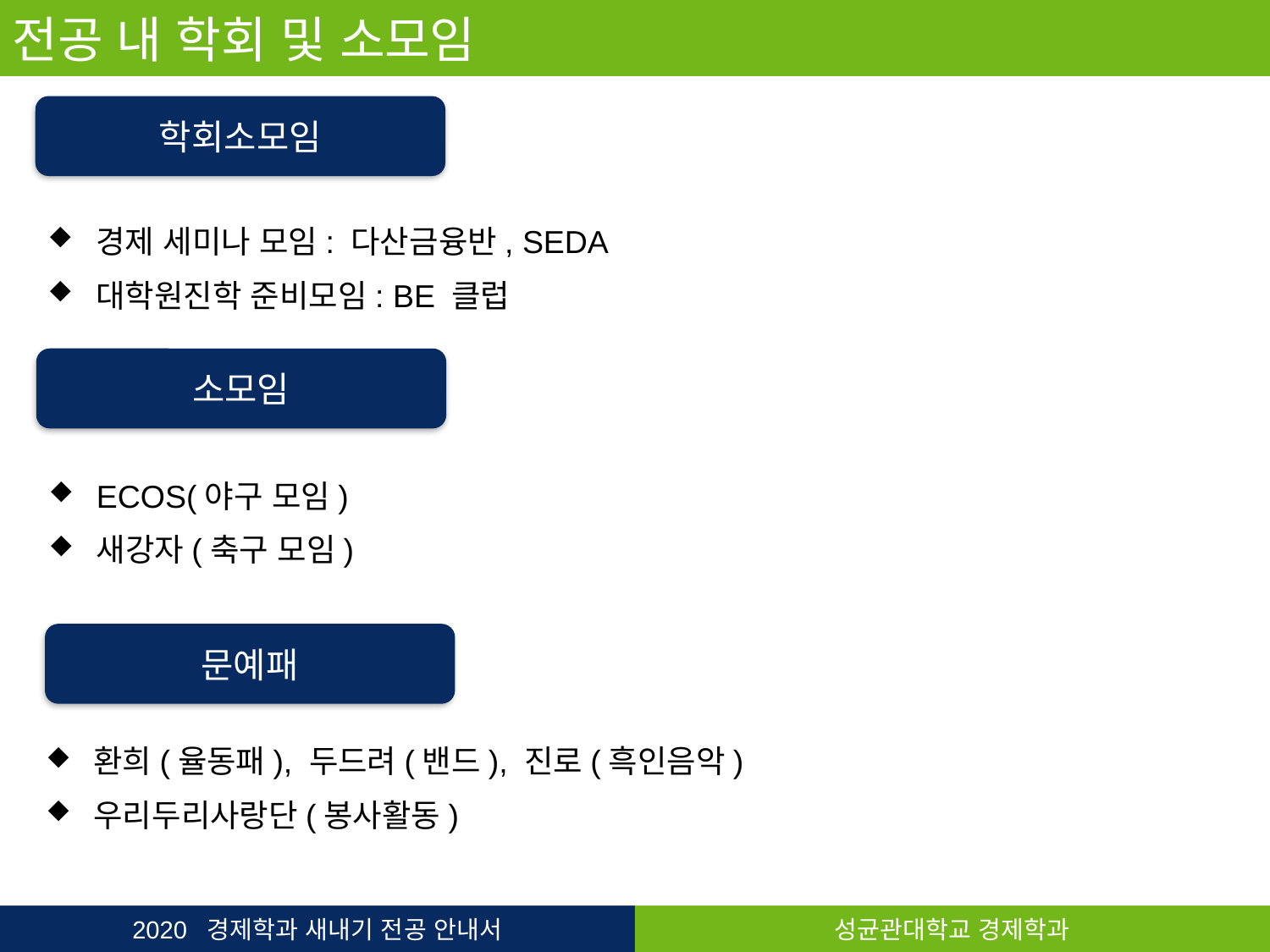

전공 내 학회 및 소모임
학회소모임
경제 세미나 모임: 다산금융반, SEDA
대학원진학 준비모임: BE 클럽

소모임
ECOS(야구 모임)
새강자(축구 모임)
문예패
환희(율동패), 두드려(밴드), 진로(흑인음악)
우리두리사랑단(봉사활동)